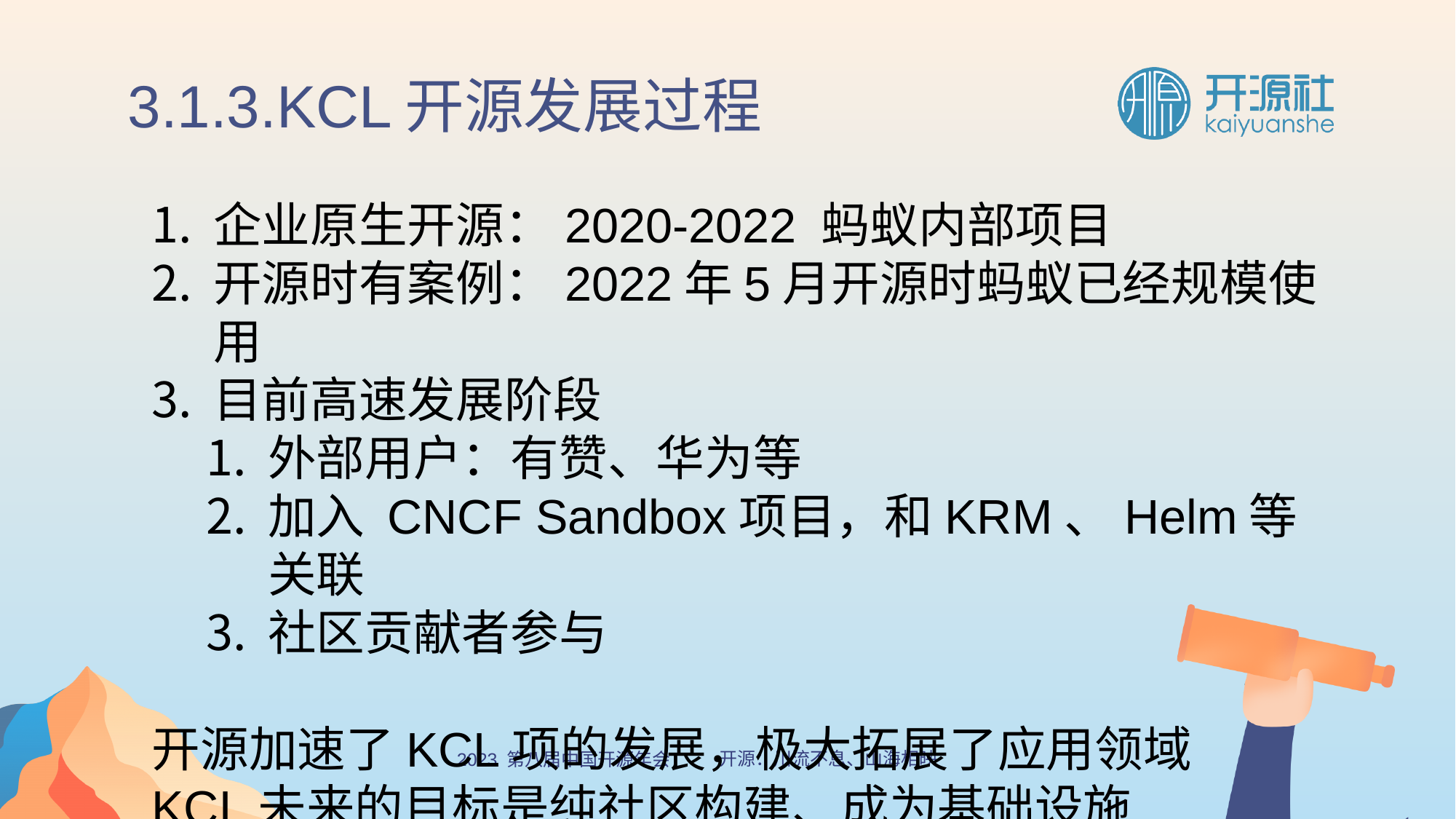

3.1.3.KCL开源发展过程
企业原生开源：2020-2022 蚂蚁内部项目
开源时有案例：2022年5月开源时蚂蚁已经规模使用
目前高速发展阶段
外部用户：有赞、华为等
加入 CNCF Sandbox项目，和KRM、Helm等关联
社区贡献者参与

开源加速了KCL项的发展，极大拓展了应用领域
KCL未来的目标是纯社区构建、成为基础设施